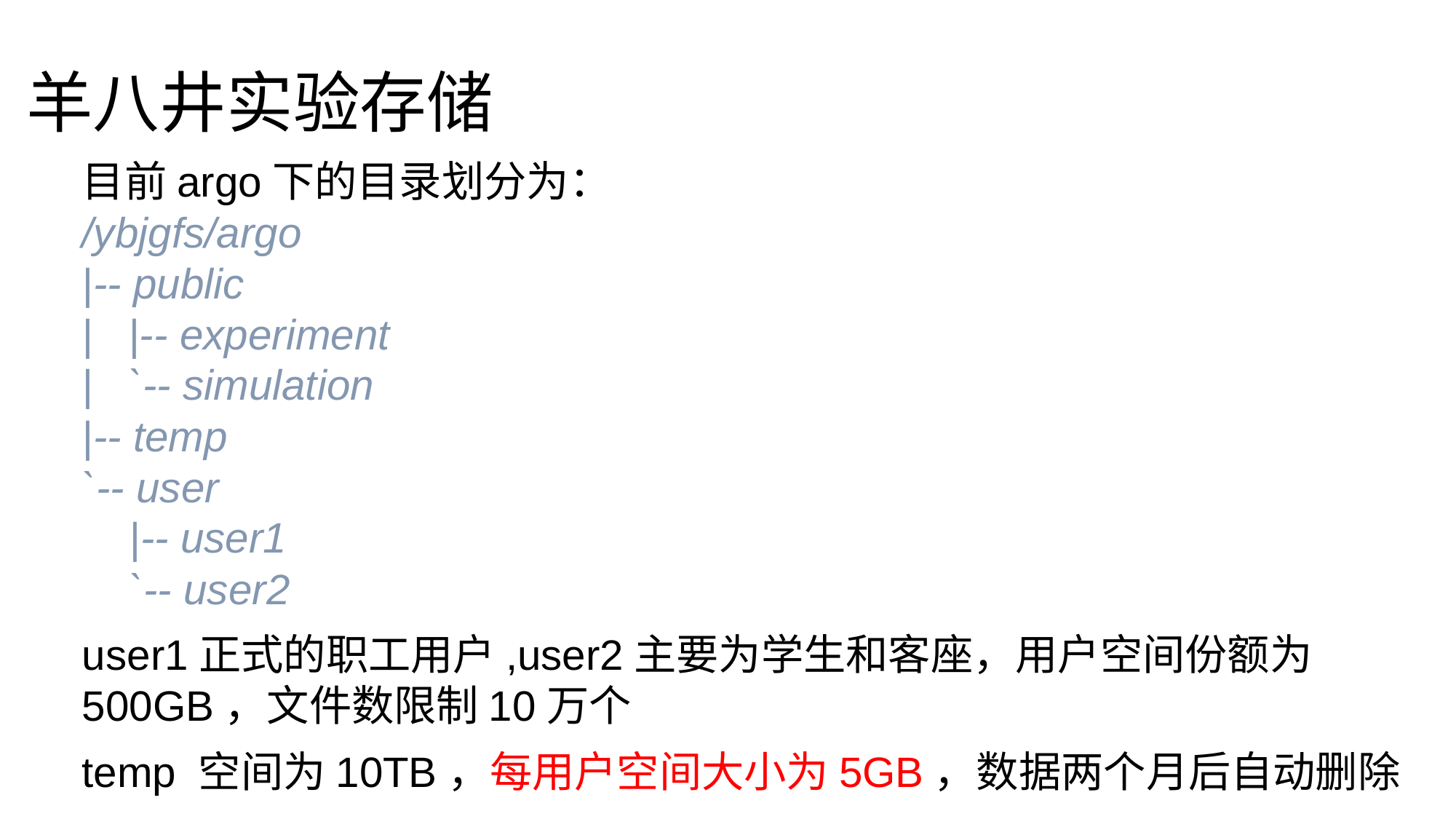

# 羊八井实验存储
目前argo下的目录划分为：
/ybjgfs/argo
|-- public
|   |-- experiment
|   `-- simulation
|-- temp
`-- user
    |-- user1
    `-- user2
user1正式的职工用户,user2主要为学生和客座，用户空间份额为500GB，文件数限制10万个
temp 空间为10TB，每用户空间大小为5GB，数据两个月后自动删除